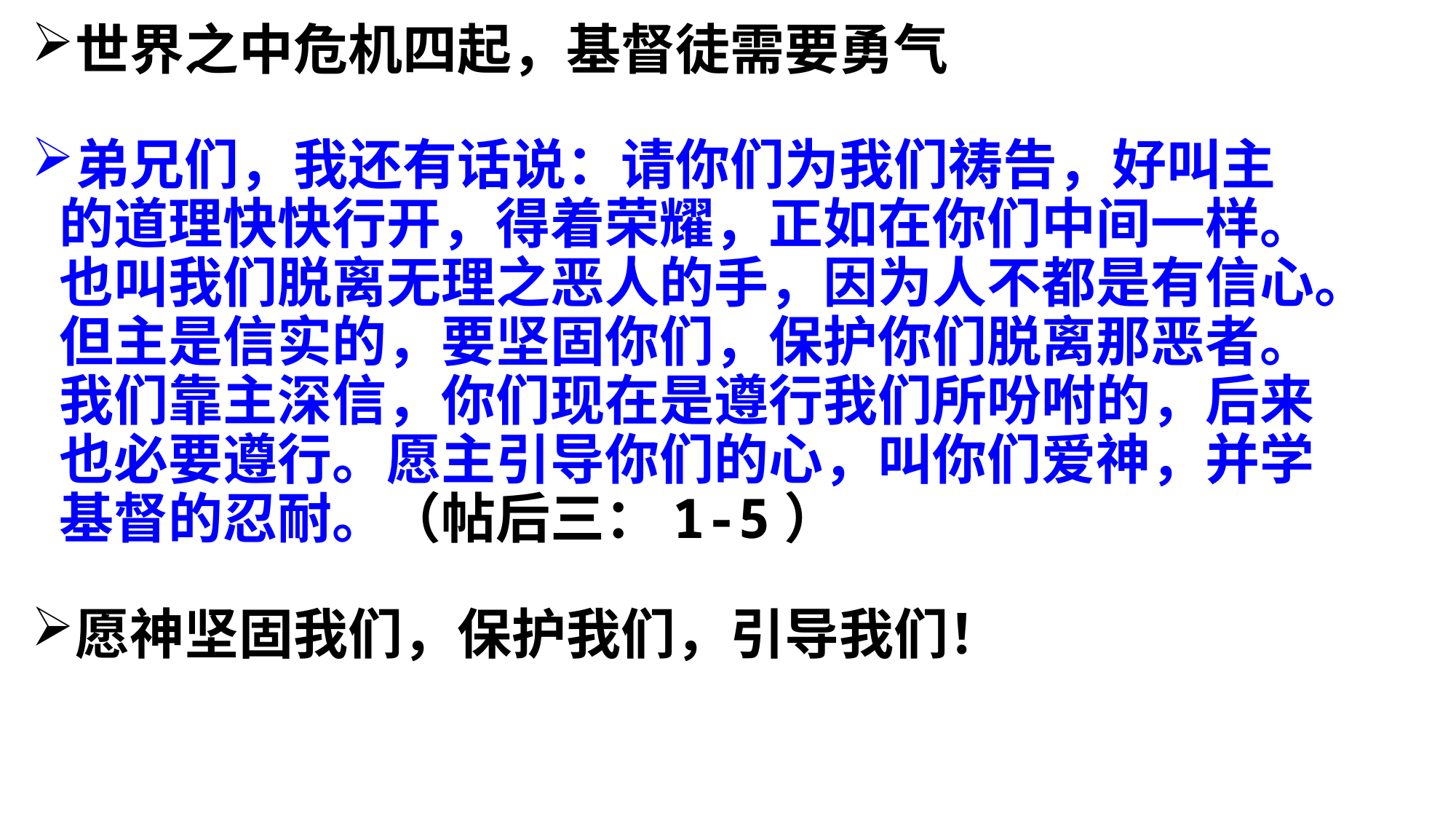

世界之中危机四起，基督徒需要勇气

弟兄们，我还有话说：请你们为我们祷告，好叫主的道理快快行开，得着荣耀，正如在你们中间一样。也叫我们脱离无理之恶人的手，因为人不都是有信心。但主是信实的，要坚固你们，保护你们脱离那恶者。我们靠主深信，你们现在是遵行我们所吩咐的，后来也必要遵行。愿主引导你们的心，叫你们爱神，并学基督的忍耐。（帖后三：1-5）

愿神坚固我们，保护我们，引导我们！